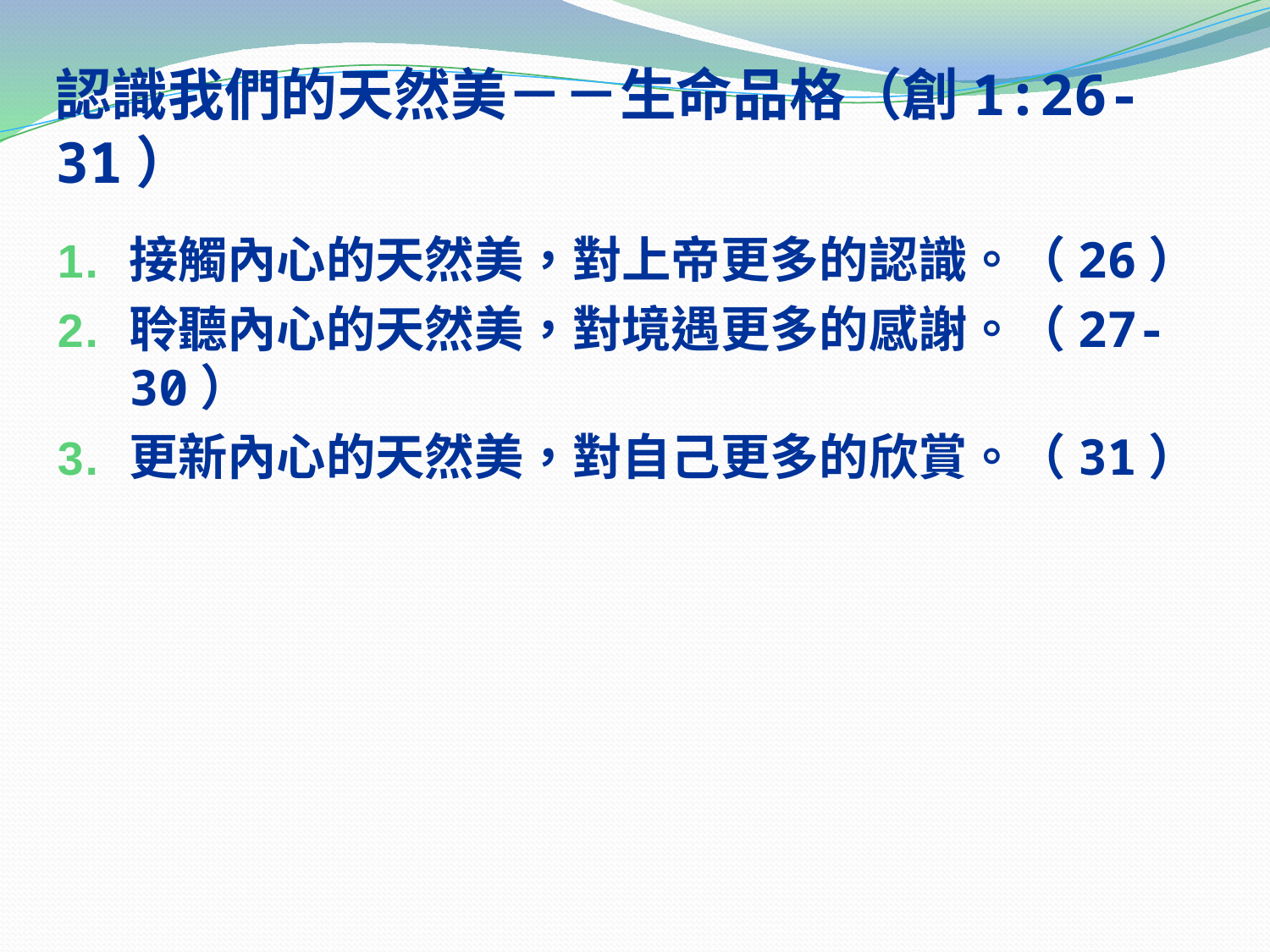

# 認識我們的天然美－－生命品格（創1:26-31）
接觸內心的天然美，對上帝更多的認識。（26）
聆聽內心的天然美，對境遇更多的感謝。（27-30）
更新內心的天然美，對自己更多的欣賞。（31）